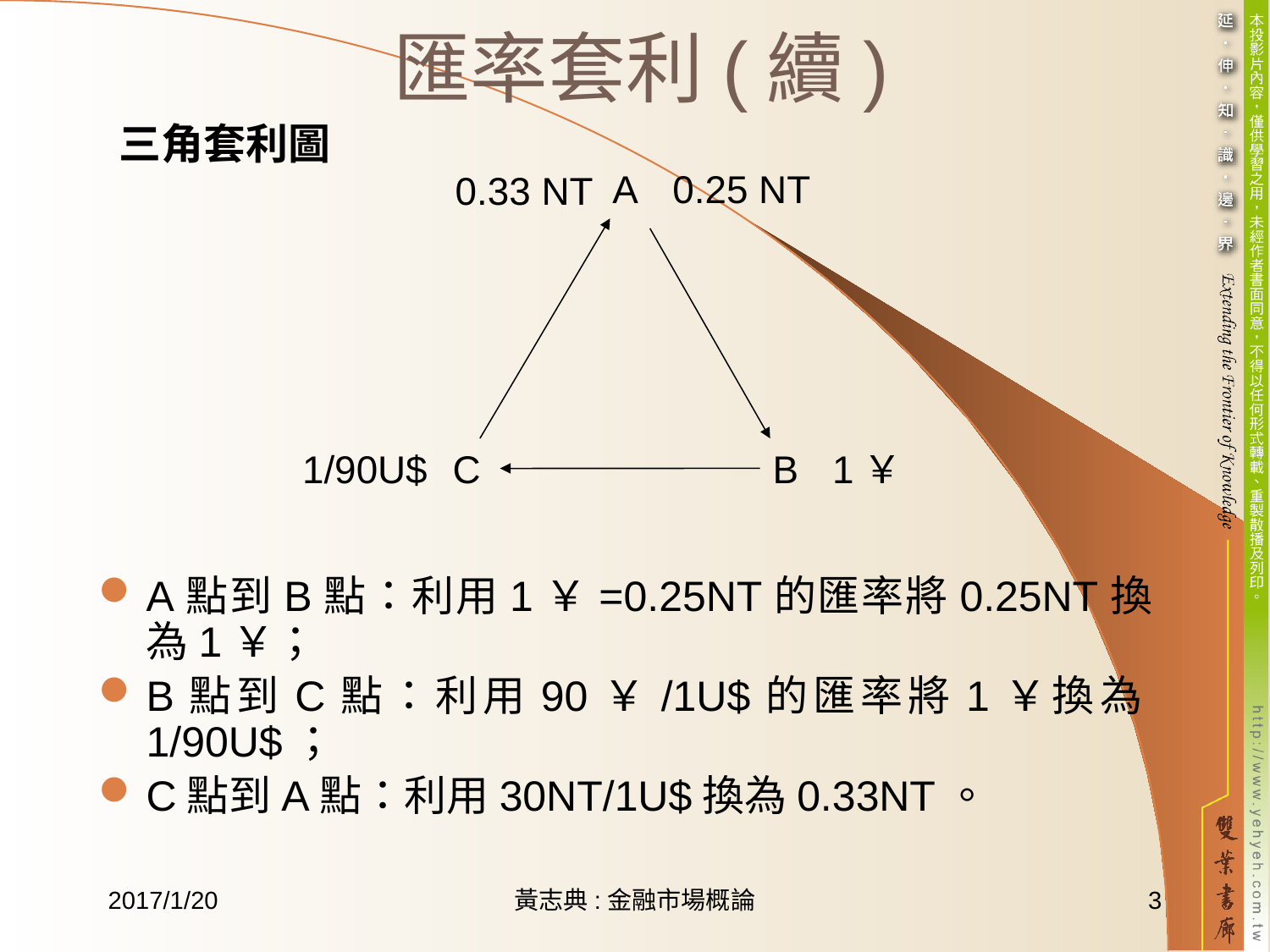

匯率套利(續)

三角套利圖
A
0.25 NT
 0.33 NT

1/90U$
C
B
1￥

A點到B點：利用1￥=0.25NT的匯率將0.25NT換為1￥；
B點到C點：利用90￥/1U$的匯率將1￥換為1/90U$；
C點到A點：利用30NT/1U$換為0.33NT。
2017/1/20
黃志典:金融市場概論
3